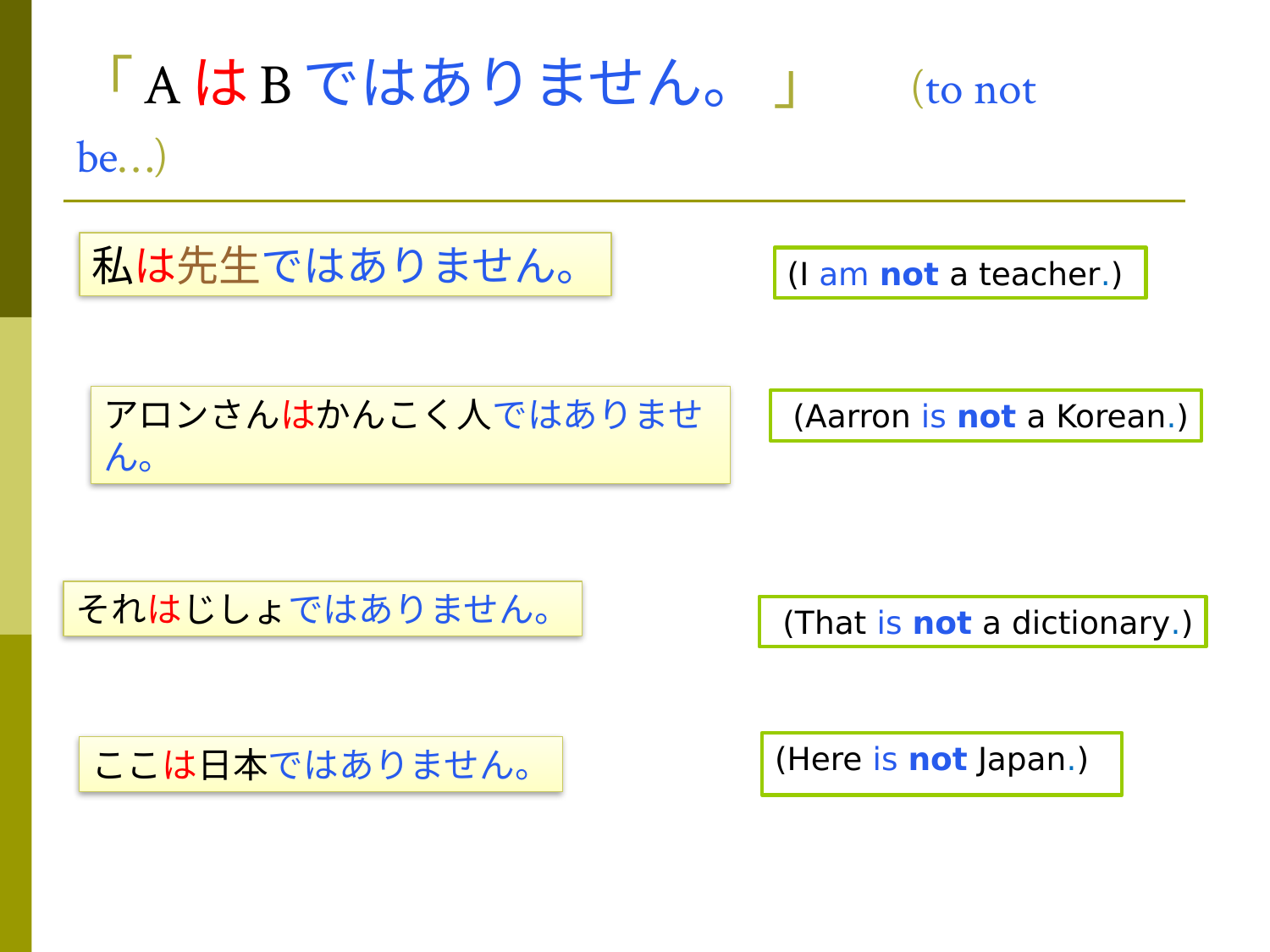

# 「AはBではありません。 」　 (to not be…)
私は先生ではありません。
(I am not a teacher.)
アロンさんはかんこく人ではありません。
 (Aarron is not a Korean.)
それはじしょではありません。
 (That is not a dictionary.)
(Here is not Japan.)
ここは日本ではありません。